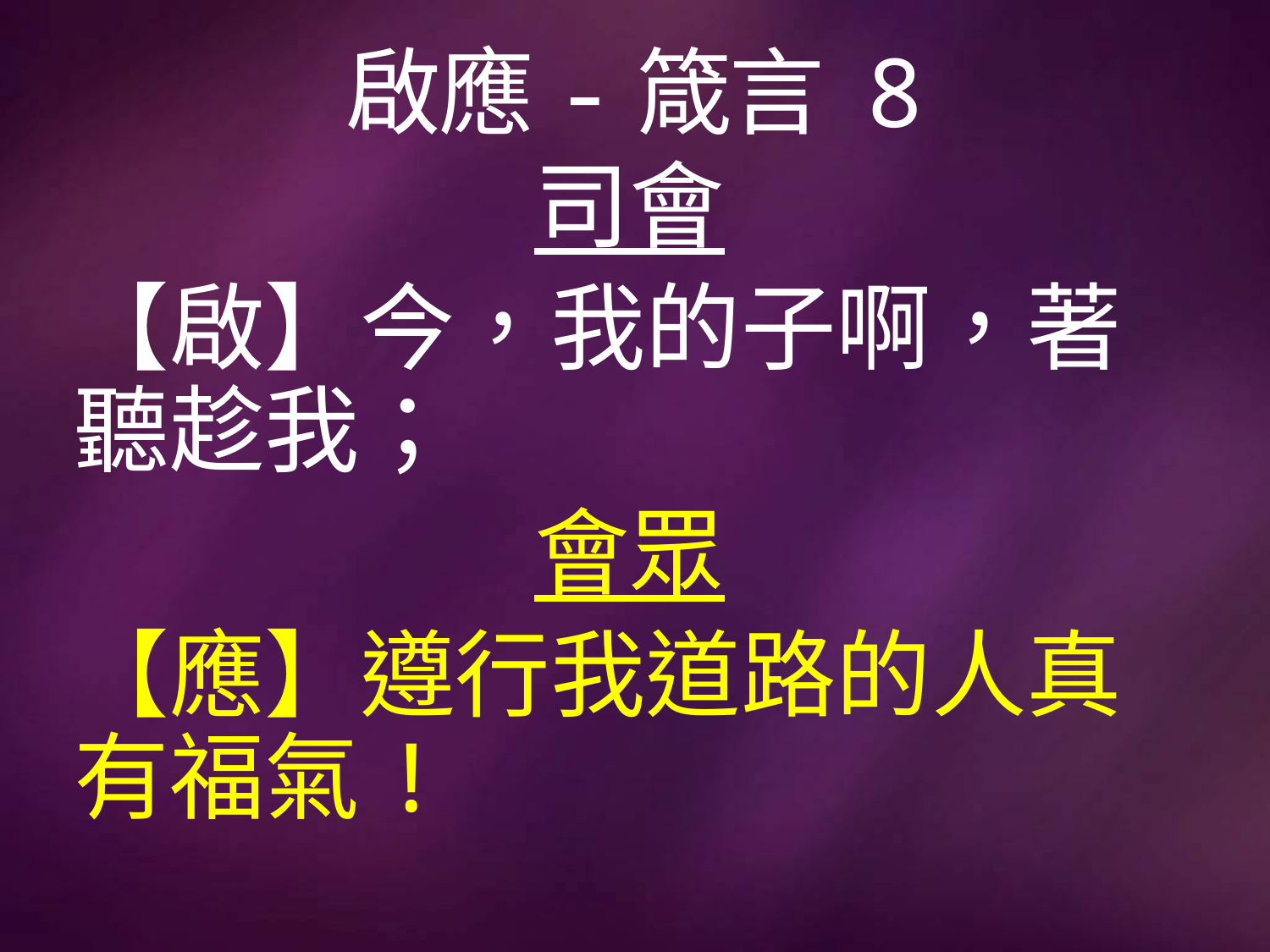

# 啟應-箴言 8
司會
【啟】今，我的子啊，著聽趁我；
會眾
【應】遵行我道路的人真有福氣!